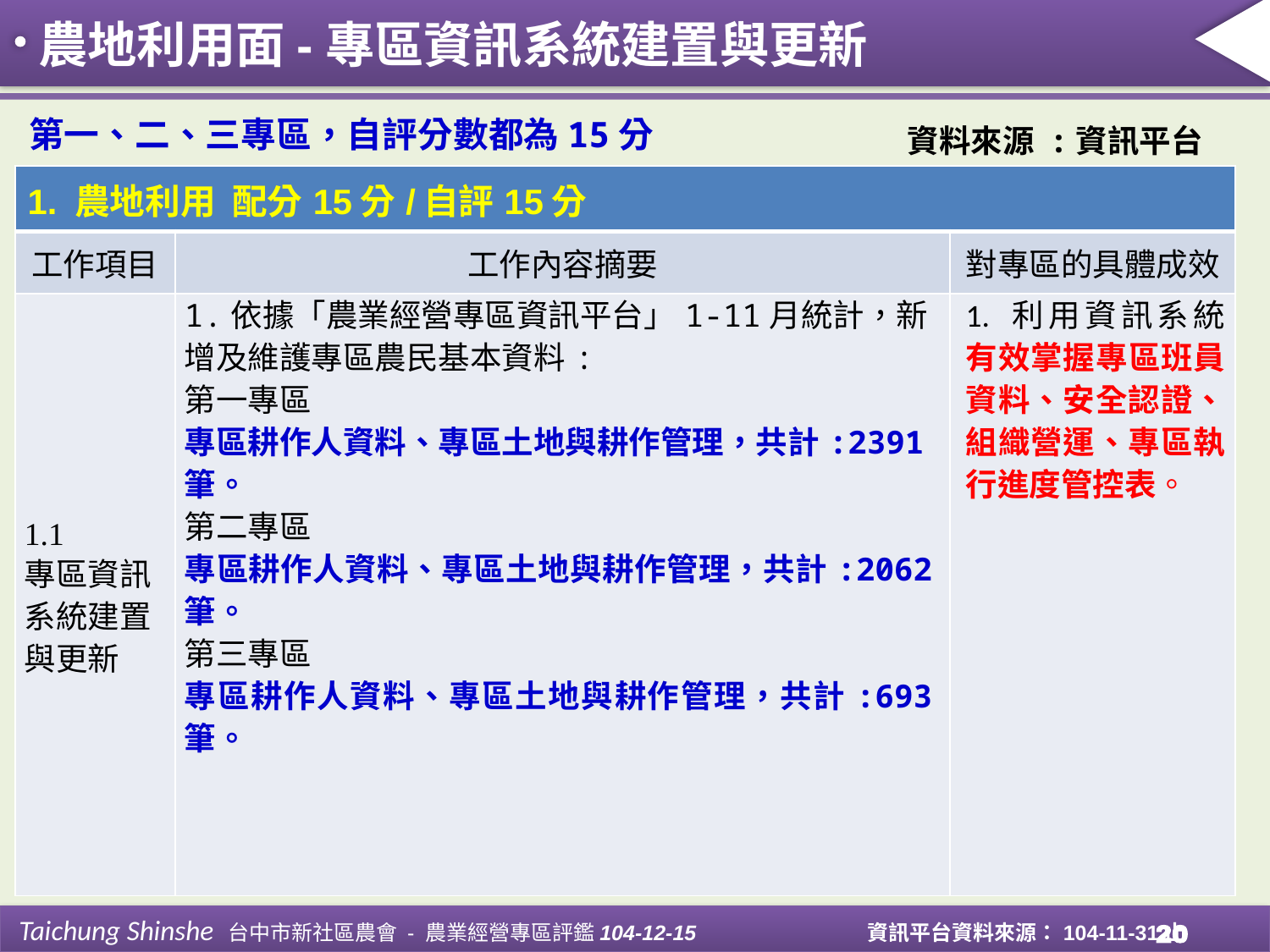

農地利用面-專區資訊系統建置與更新

第一、二、三專區，自評分數都為15分
資料來源 :資訊平台
| 1. 農地利用 配分15分/自評15分 |  |  |
| --- | --- | --- |
| 工作項目 | 工作內容摘要 | 對專區的具體成效 |
| 1.1 專區資訊系統建置與更新 | 1.依據「農業經營專區資訊平台」1-11月統計，新增及維護專區農民基本資料: 第一專區 專區耕作人資料、專區土地與耕作管理，共計:2391筆。 第二專區 專區耕作人資料、專區土地與耕作管理，共計:2062筆。 第三專區 專區耕作人資料、專區土地與耕作管理，共計:693筆。 | 1. 利用資訊系統有效掌握專區班員資料、安全認證、組織營運、專區執行進度管控表。 |